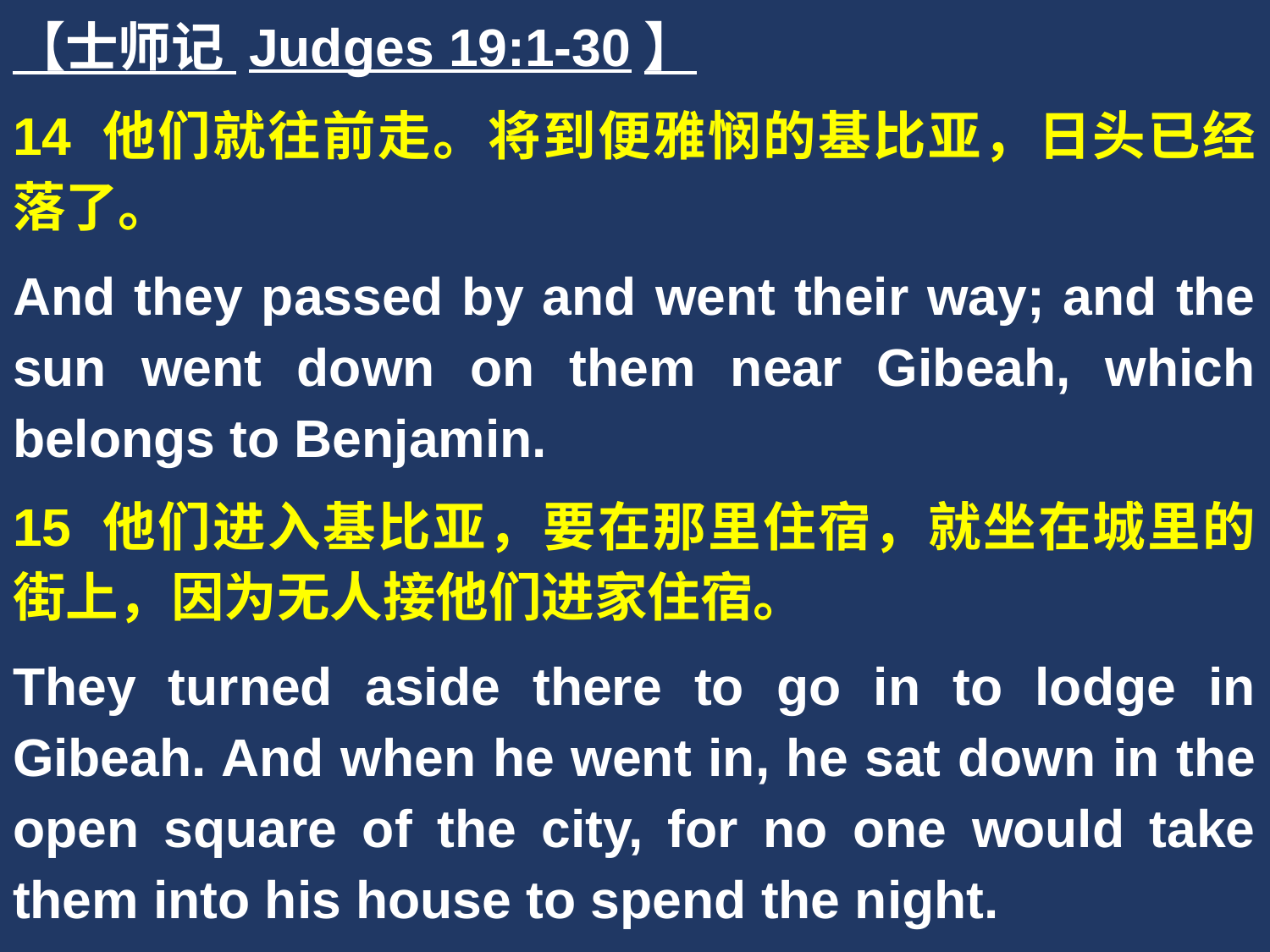

【士师记 Judges 19:1-30】
14 他们就往前走。将到便雅悯的基比亚，日头已经落了。
And they passed by and went their way; and the sun went down on them near Gibeah, which belongs to Benjamin.
15 他们进入基比亚，要在那里住宿，就坐在城里的街上，因为无人接他们进家住宿。
They turned aside there to go in to lodge in Gibeah. And when he went in, he sat down in the open square of the city, for no one would take them into his house to spend the night.